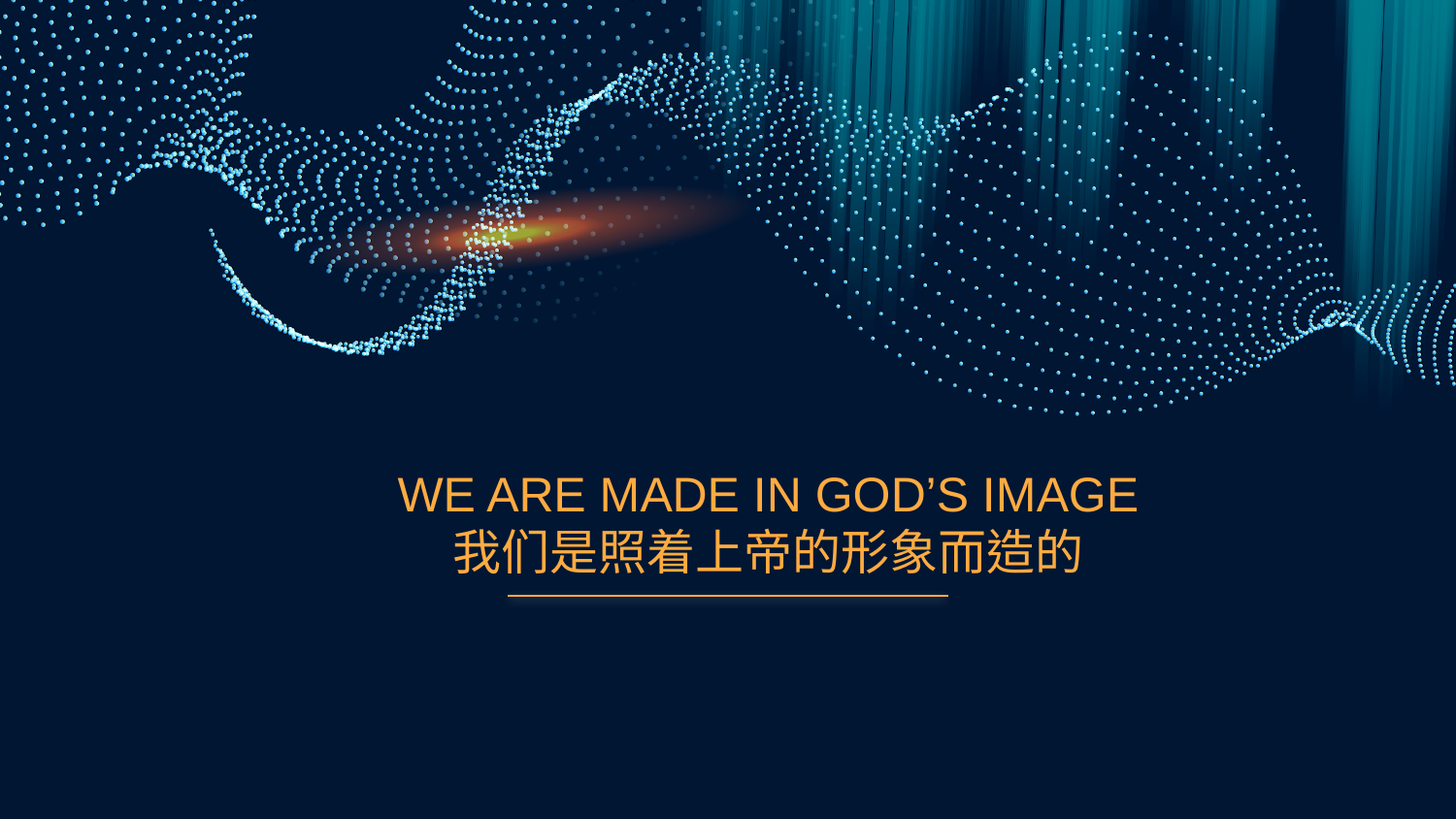

# WE ARE MADE IN GOD’S IMAGE 我们是照着上帝的形象而造的